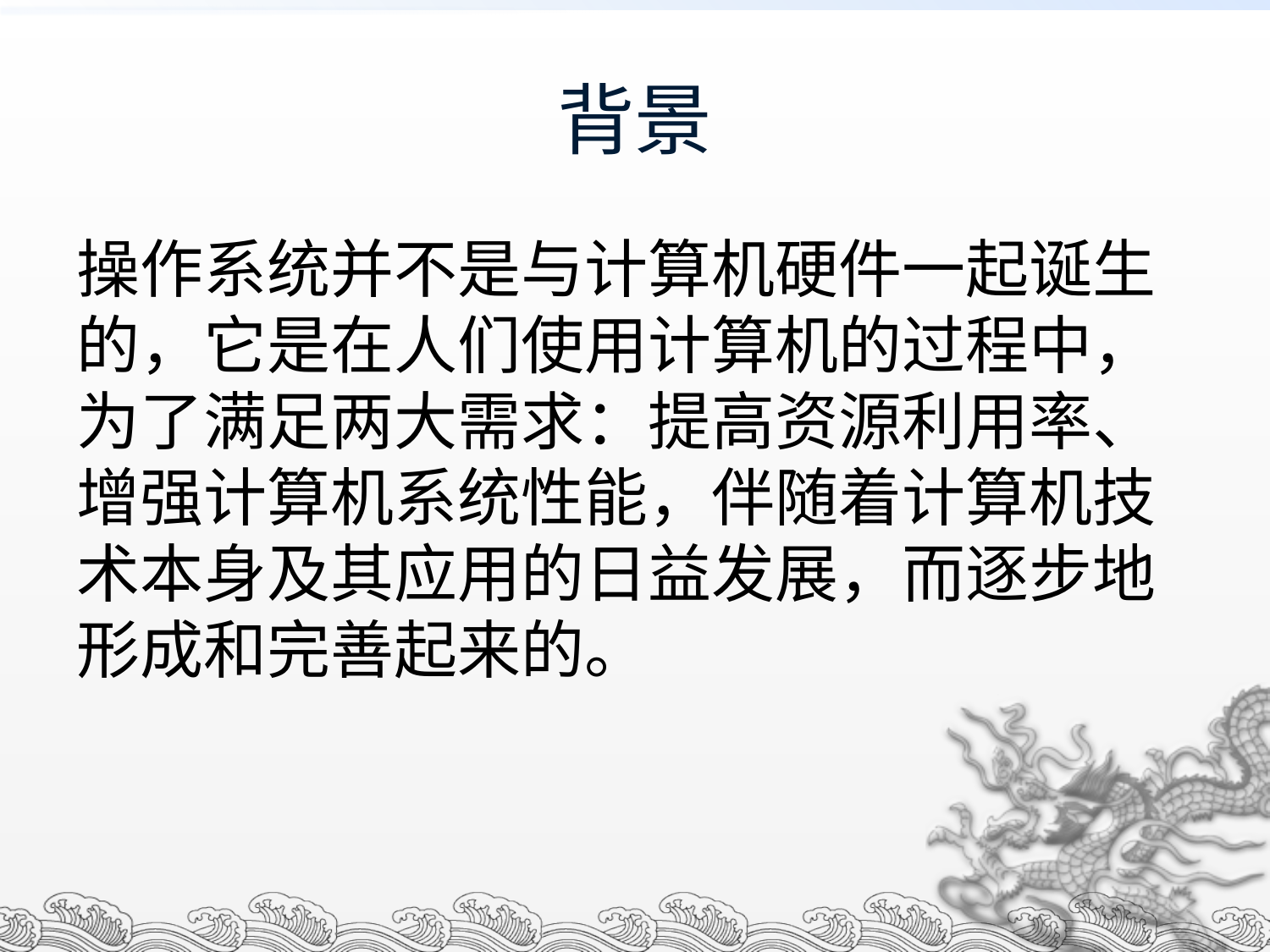

# 背景
操作系统并不是与计算机硬件一起诞生的，它是在人们使用计算机的过程中，为了满足两大需求：提高资源利用率、增强计算机系统性能，伴随着计算机技术本身及其应用的日益发展，而逐步地形成和完善起来的。